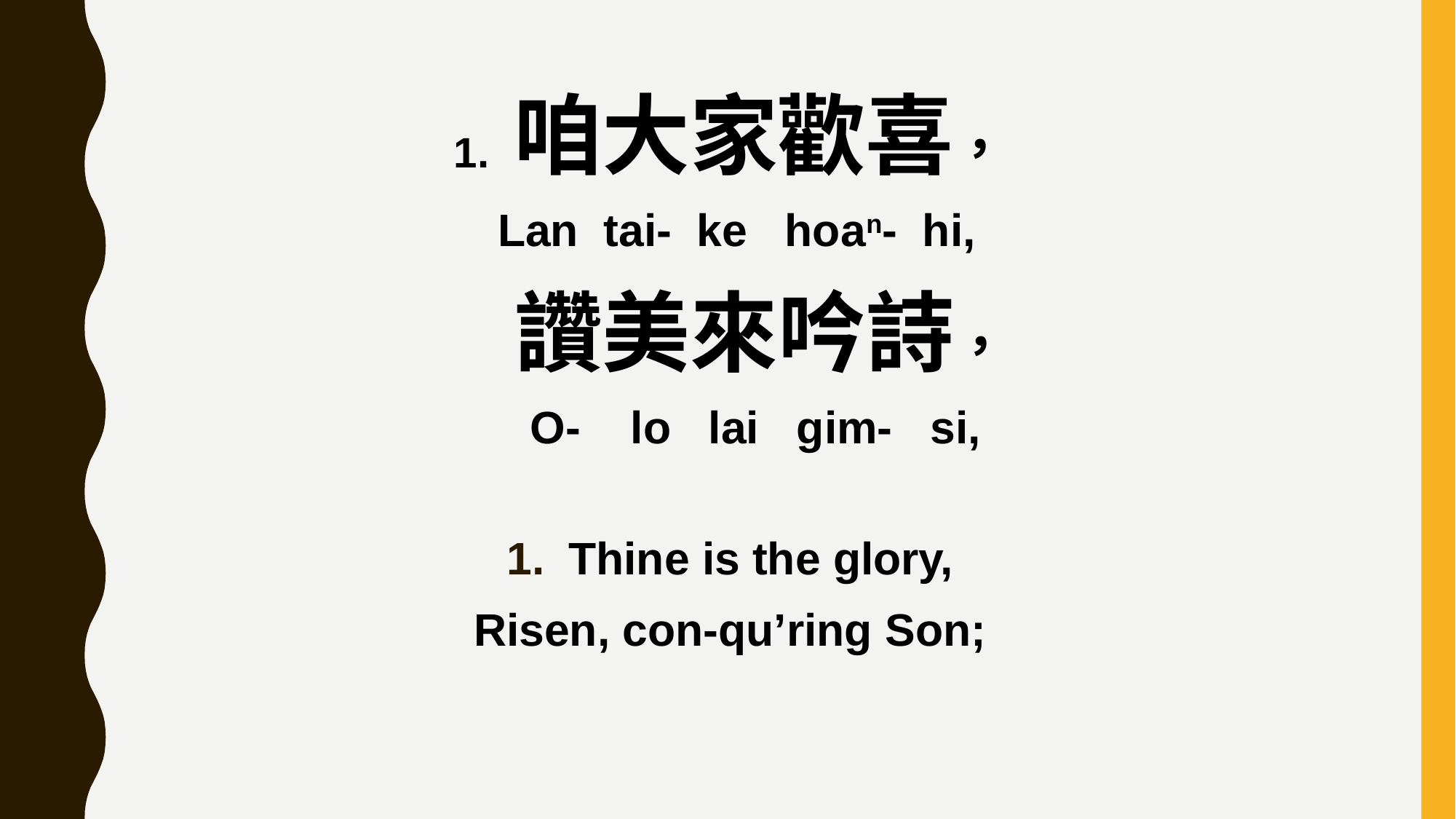

1. 咱大家歡喜，
 Lan  tai-  ke   hoan-  hi,
  讚美來吟詩，
    O-    lo   lai   gim-   si,

Thine is the glory,
Risen, con-qu’ring Son;